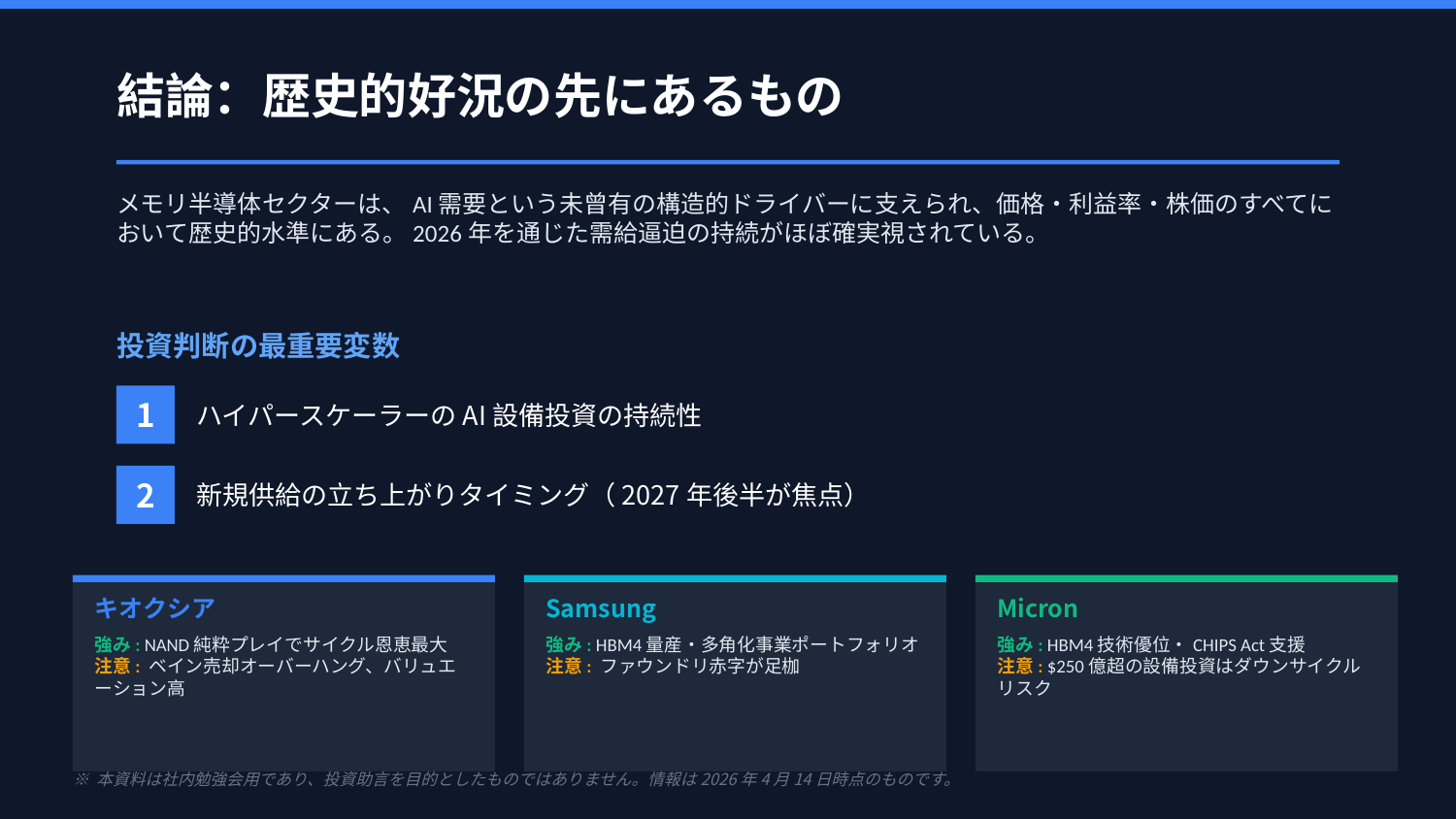

結論：歴史的好況の先にあるもの

メモリ半導体セクターは、AI需要という未曾有の構造的ドライバーに支えられ、価格・利益率・株価のすべてにおいて歴史的水準にある。2026年を通じた需給逼迫の持続がほぼ確実視されている。
投資判断の最重要変数

1
ハイパースケーラーのAI設備投資の持続性

2
新規供給の立ち上がりタイミング（2027年後半が焦点）

キオクシア
Samsung
Micron
強み: NAND純粋プレイでサイクル恩恵最大
注意: ベイン売却オーバーハング、バリュエーション高
強み: HBM4量産・多角化事業ポートフォリオ
注意: ファウンドリ赤字が足枷
強み: HBM4技術優位・CHIPS Act支援
注意: $250億超の設備投資はダウンサイクルリスク
※ 本資料は社内勉強会用であり、投資助言を目的としたものではありません。情報は2026年4月14日時点のものです。